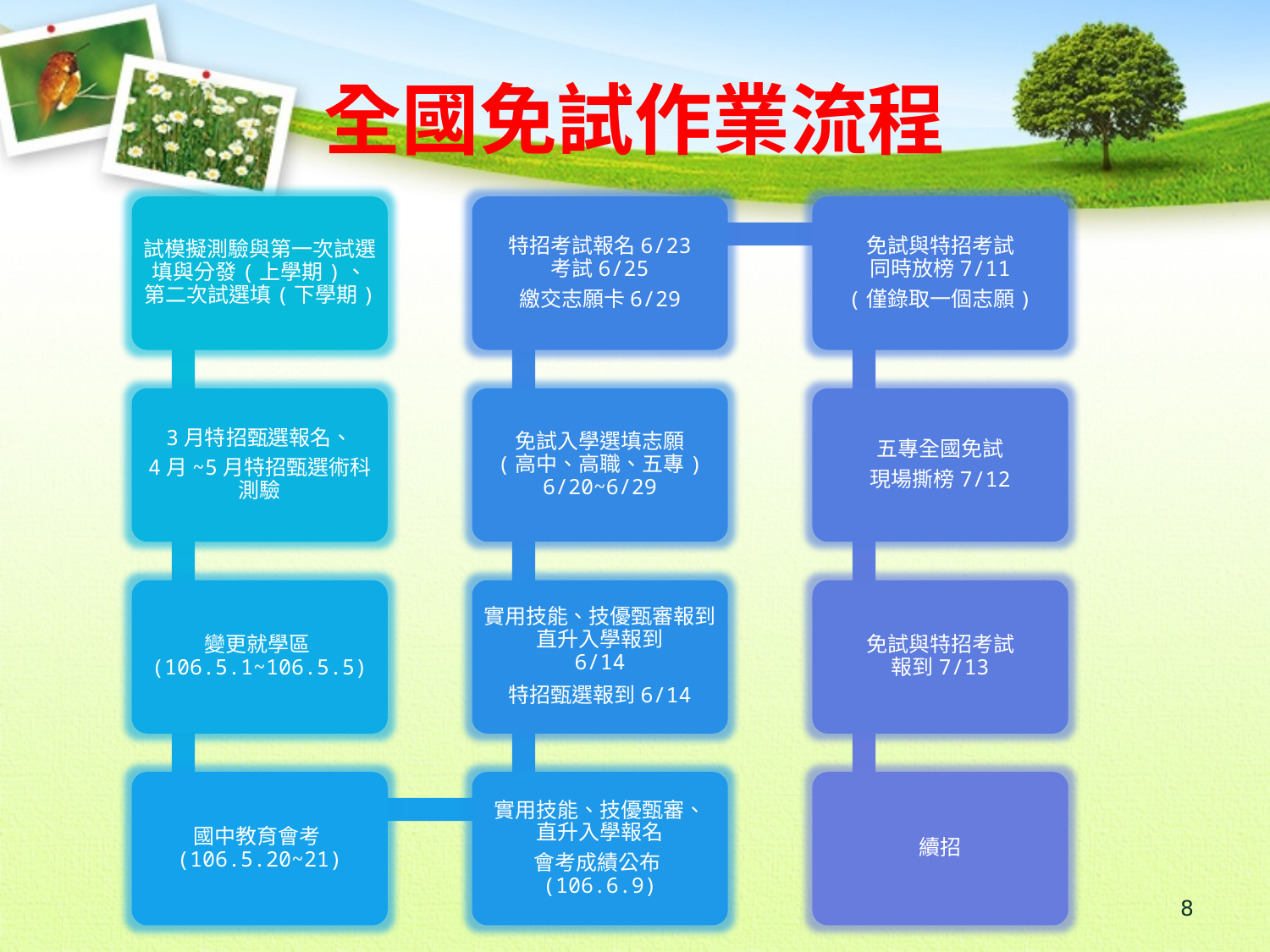

全國免試作業流程
試模擬測驗與第一次試選填與分發(上學期)、第二次試選填(下學期)
3月特招甄選報名、
4月~5月特招甄選術科測驗
變更就學區(106.5.1~106.5.5)
國中教育會考(106.5.20~21)
實用技能、技優甄審、
直升入學報名
會考成績公布(106.6.9)
實用技能、技優甄審報到
直升入學報到
6/14
特招甄選報到6/14
免試入學選填志願
(高中、高職、五專)
6/20~6/29
特招考試報名6/23
考試6/25
繳交志願卡6/29
免試與特招考試
同時放榜7/11
(僅錄取一個志願)
五專全國免試
現場撕榜7/12
免試與特招考試
報到7/13
續招
8